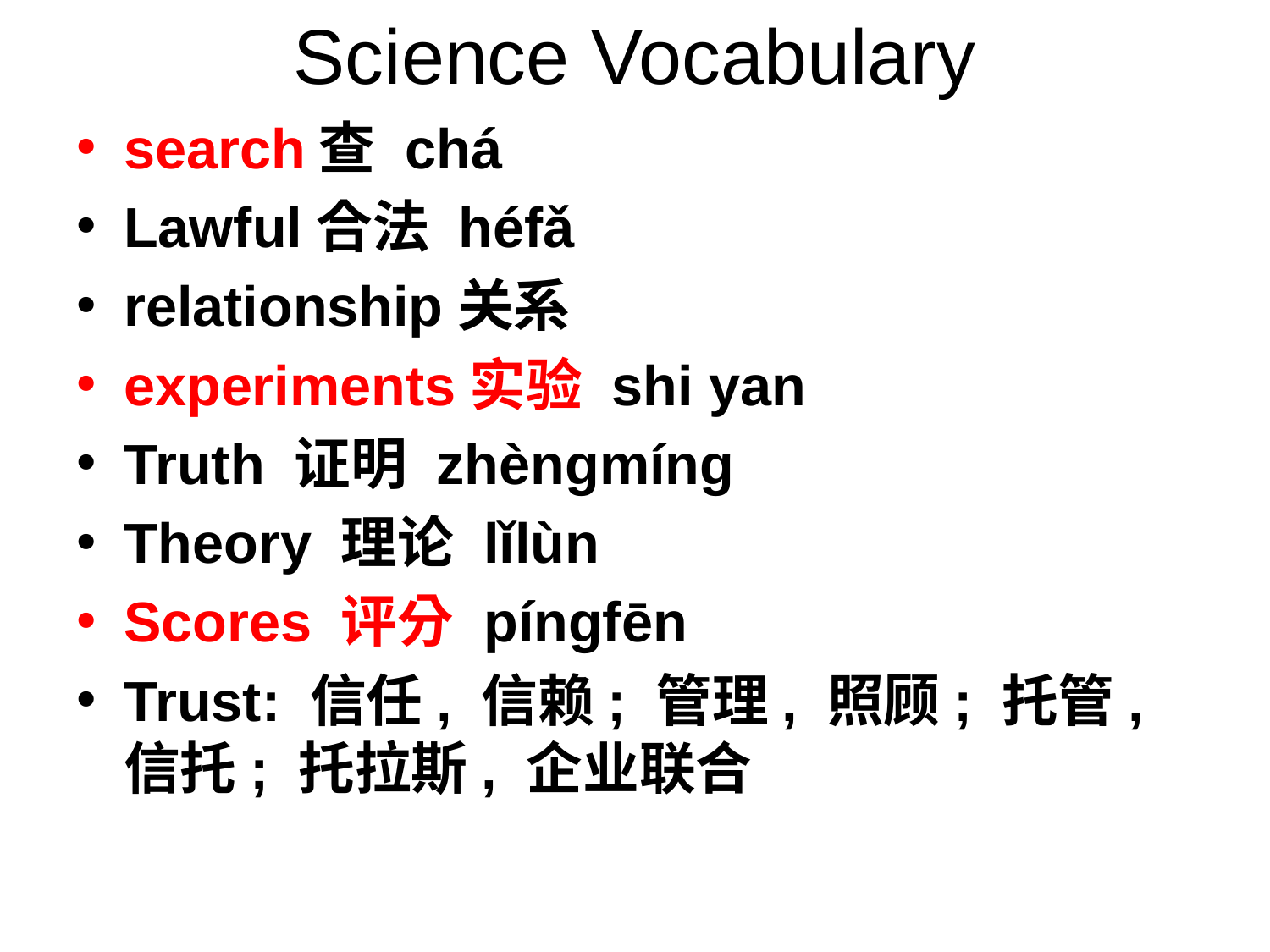

# Science Vocabulary
search查 chá​
Lawful合法 hé​fǎ​
relationship关系
experiments实验 shi yan
Truth 证明 zhèng​míng​
Theory 理论 lǐ​lùn​
Scores 评分 píng​fēn​
Trust: 信任, 信赖; 管理, 照顾; 托管, 信托; 托拉斯, 企业联合